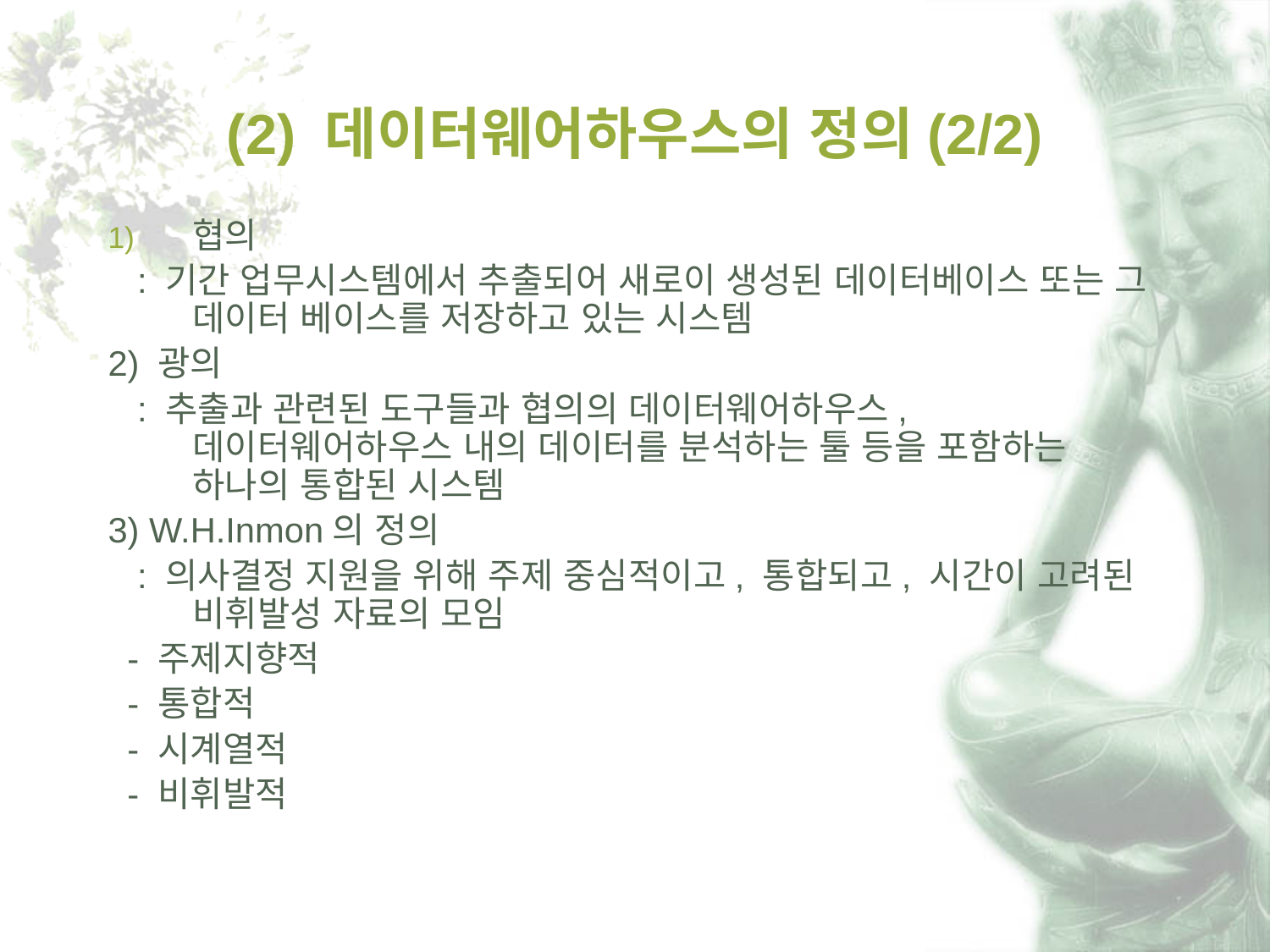

# (2) 데이터웨어하우스의 정의(2/2)
협의
   : 기간 업무시스템에서 추출되어 새로이 생성된 데이터베이스 또는 그 데이터 베이스를 저장하고 있는 시스템
2) 광의
   : 추출과 관련된 도구들과 협의의 데이터웨어하우스, 데이터웨어하우스 내의 데이터를 분석하는 툴 등을 포함하는 하나의 통합된 시스템
3) W.H.Inmon의 정의
   : 의사결정 지원을 위해 주제 중심적이고, 통합되고, 시간이 고려된 비휘발성 자료의 모임
  - 주제지향적
  - 통합적
  - 시계열적
  - 비휘발적